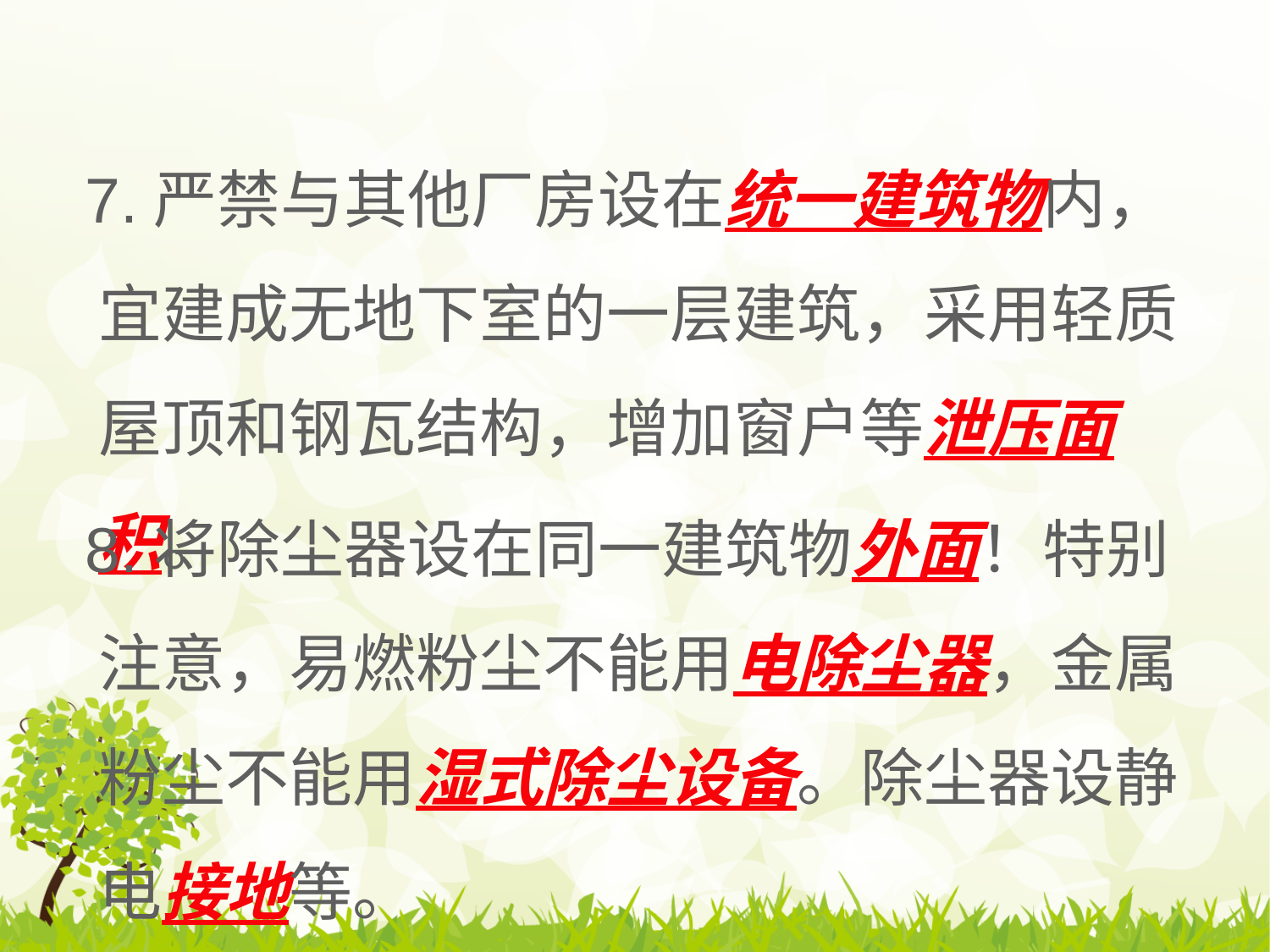

7.严禁与其他厂房设在统一建筑物内， 宜建成无地下室的一层建筑，采用轻质屋顶和钢瓦结构，增加窗户等泄压面积。
8.将除尘器设在同一建筑物外面！特别注意，易燃粉尘不能用电除尘器，金属粉尘不能用湿式除尘设备。除尘器设静电接地等。